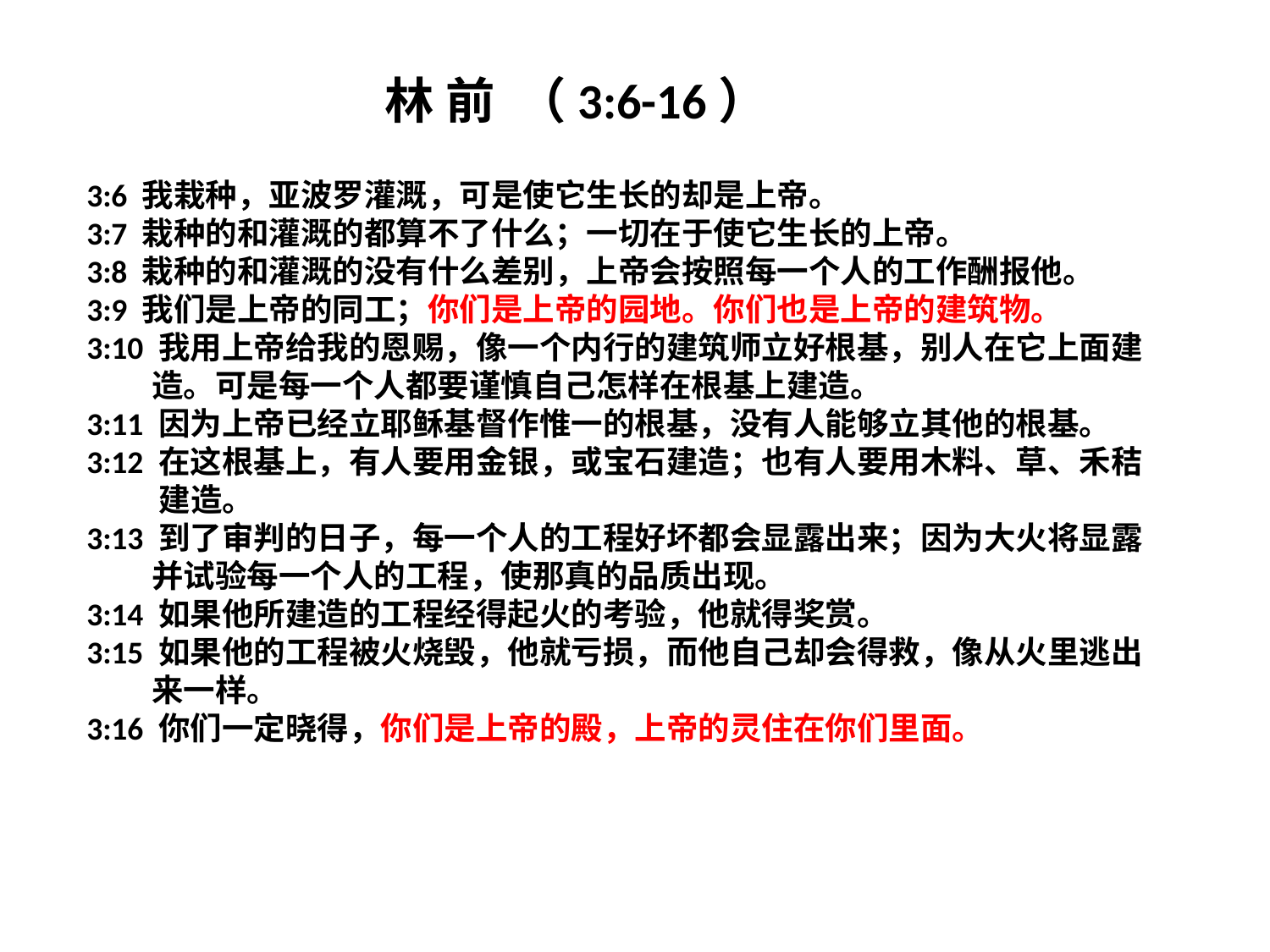

林 前  （3:6-16）
3:6 我栽种，亚波罗灌溉，可是使它生长的却是上帝。
3:7 栽种的和灌溉的都算不了什么；一切在于使它生长的上帝。
3:8 栽种的和灌溉的没有什么差别，上帝会按照每一个人的工作酬报他。
3:9 我们是上帝的同工；你们是上帝的园地。你们也是上帝的建筑物。
3:10 我用上帝给我的恩赐，像一个内行的建筑师立好根基，别人在它上面建
        造。可是每一个人都要谨慎自己怎样在根基上建造。
3:11 因为上帝已经立耶稣基督作惟一的根基，没有人能够立其他的根基。
3:12 在这根基上，有人要用金银，或宝石建造；也有人要用木料、草、禾秸
         建造。
3:13 到了审判的日子，每一个人的工程好坏都会显露出来；因为大火将显露
        并试验每一个人的工程，使那真的品质出现。
3:14 如果他所建造的工程经得起火的考验，他就得奖赏。
3:15 如果他的工程被火烧毁，他就亏损，而他自己却会得救，像从火里逃出
        来一样。
3:16 你们一定晓得，你们是上帝的殿，上帝的灵住在你们里面。